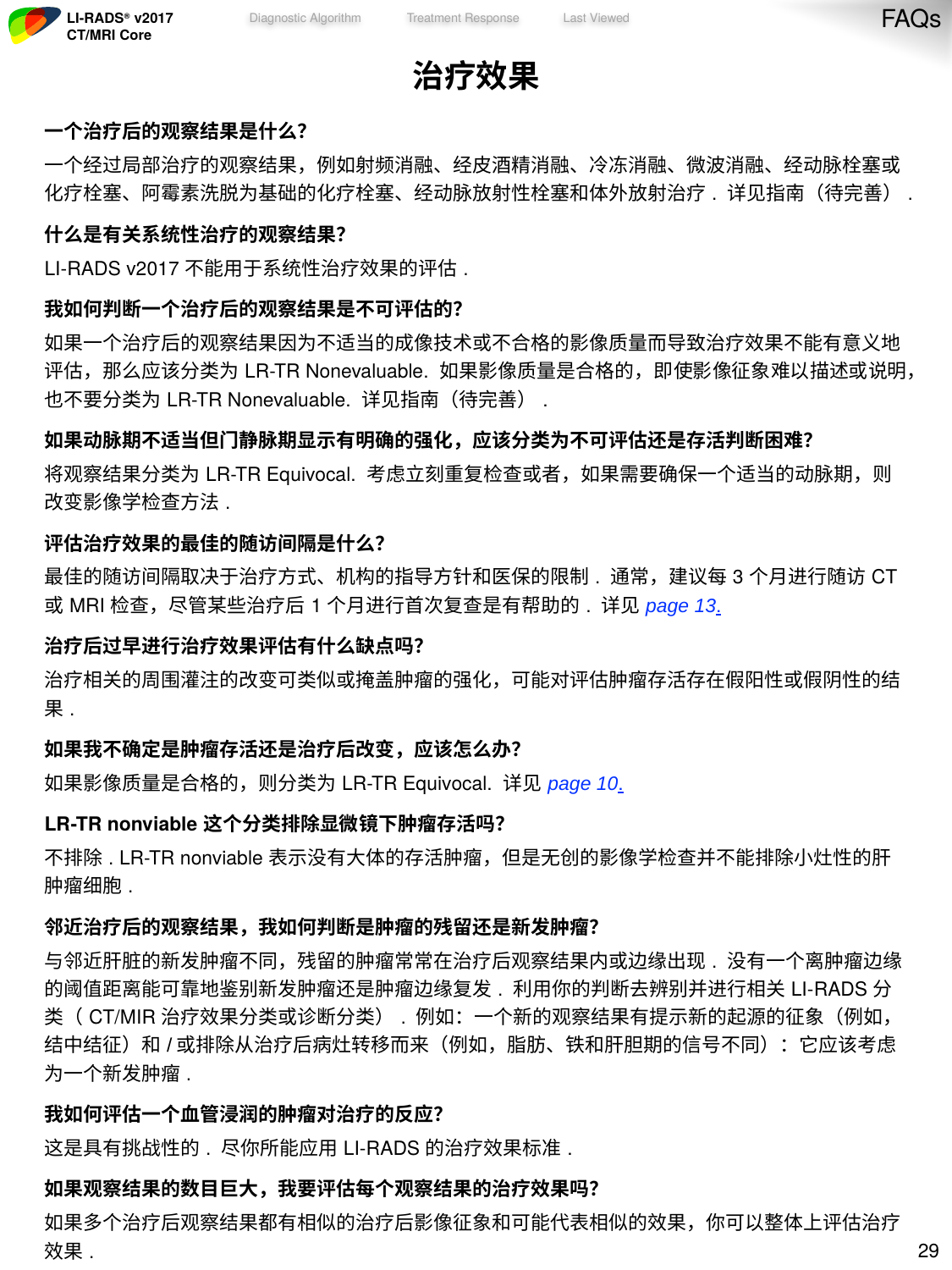

FAQs
| 治疗效果 |
| --- |
| 一个治疗后的观察结果是什么？ 一个经过局部治疗的观察结果，例如射频消融、经皮酒精消融、冷冻消融、微波消融、经动脉栓塞或化疗栓塞、阿霉素洗脱为基础的化疗栓塞、经动脉放射性栓塞和体外放射治疗. 详见指南（待完善）. |
| 什么是有关系统性治疗的观察结果？ LI-RADS v2017不能用于系统性治疗效果的评估. |
| 我如何判断一个治疗后的观察结果是不可评估的？ 如果一个治疗后的观察结果因为不适当的成像技术或不合格的影像质量而导致治疗效果不能有意义地评估，那么应该分类为LR-TR Nonevaluable. 如果影像质量是合格的，即使影像征象难以描述或说明，也不要分类为LR-TR Nonevaluable. 详见指南（待完善）. |
| 如果动脉期不适当但门静脉期显示有明确的强化，应该分类为不可评估还是存活判断困难？ 将观察结果分类为LR-TR Equivocal. 考虑立刻重复检查或者，如果需要确保一个适当的动脉期，则改变影像学检查方法. |
| 评估治疗效果的最佳的随访间隔是什么？ 最佳的随访间隔取决于治疗方式、机构的指导方针和医保的限制. 通常，建议每3个月进行随访CT或MRI检查，尽管某些治疗后1个月进行首次复查是有帮助的. 详见page 13. |
| 治疗后过早进行治疗效果评估有什么缺点吗？ 治疗相关的周围灌注的改变可类似或掩盖肿瘤的强化，可能对评估肿瘤存活存在假阳性或假阴性的结果. |
| 如果我不确定是肿瘤存活还是治疗后改变，应该怎么办？ 如果影像质量是合格的，则分类为LR-TR Equivocal. 详见page 10. |
| LR-TR nonviable这个分类排除显微镜下肿瘤存活吗？ 不排除. LR-TR nonviable表示没有大体的存活肿瘤，但是无创的影像学检查并不能排除小灶性的肝肿瘤细胞. |
| 邻近治疗后的观察结果，我如何判断是肿瘤的残留还是新发肿瘤？ 与邻近肝脏的新发肿瘤不同，残留的肿瘤常常在治疗后观察结果内或边缘出现. 没有一个离肿瘤边缘的阈值距离能可靠地鉴别新发肿瘤还是肿瘤边缘复发. 利用你的判断去辨别并进行相关LI-RADS分类（CT/MIR治疗效果分类或诊断分类）. 例如：一个新的观察结果有提示新的起源的征象（例如，结中结征）和/或排除从治疗后病灶转移而来（例如，脂肪、铁和肝胆期的信号不同）：它应该考虑为一个新发肿瘤. |
| 我如何评估一个血管浸润的肿瘤对治疗的反应？ 这是具有挑战性的. 尽你所能应用LI-RADS的治疗效果标准. |
| 如果观察结果的数目巨大，我要评估每个观察结果的治疗效果吗？ 如果多个治疗后观察结果都有相似的治疗后影像征象和可能代表相似的效果，你可以整体上评估治疗效果. |
29